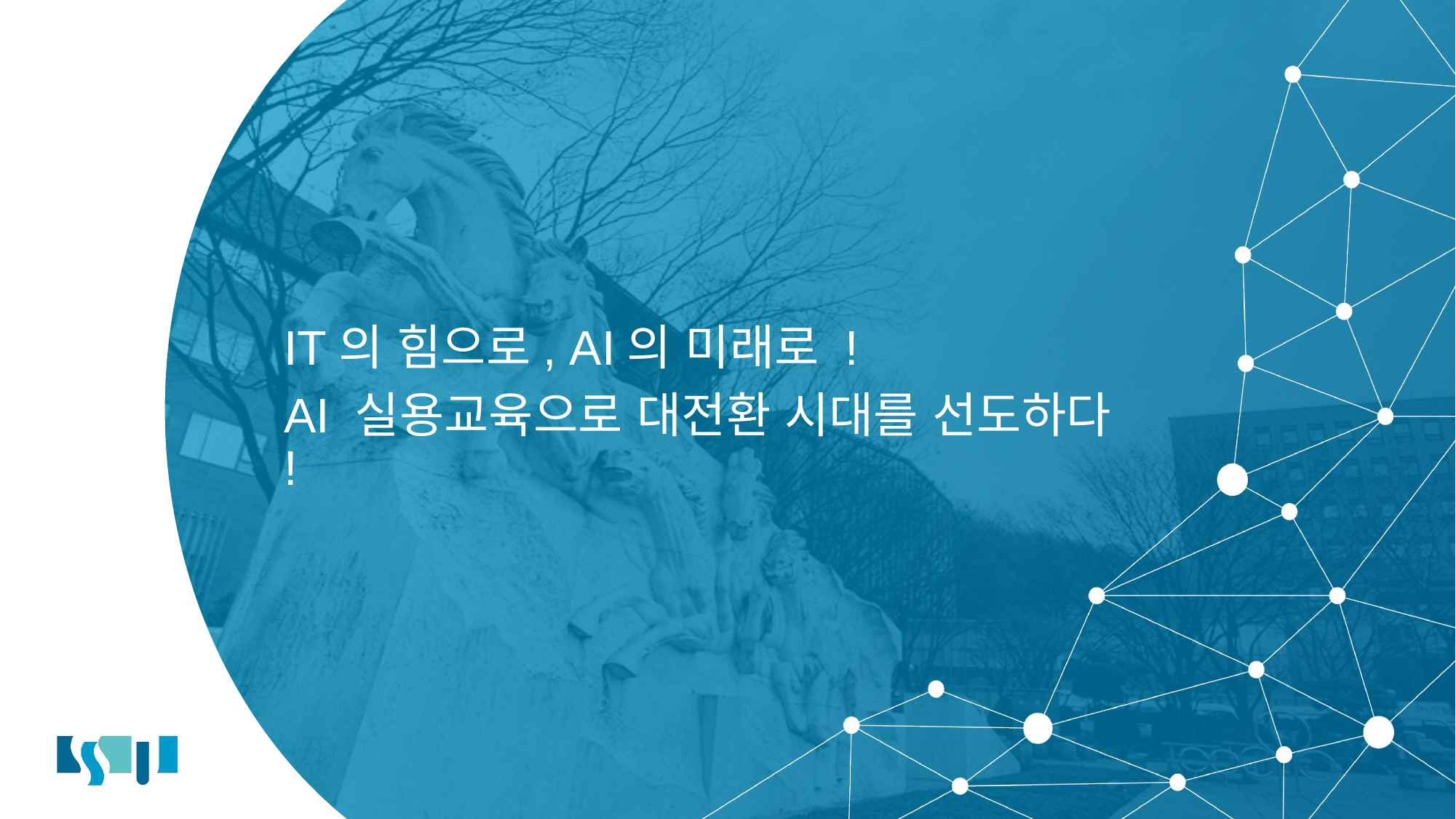

IT의 힘으로, AI의 미래로 !
AI 실용교육으로 대전환 시대를 선도하다 !